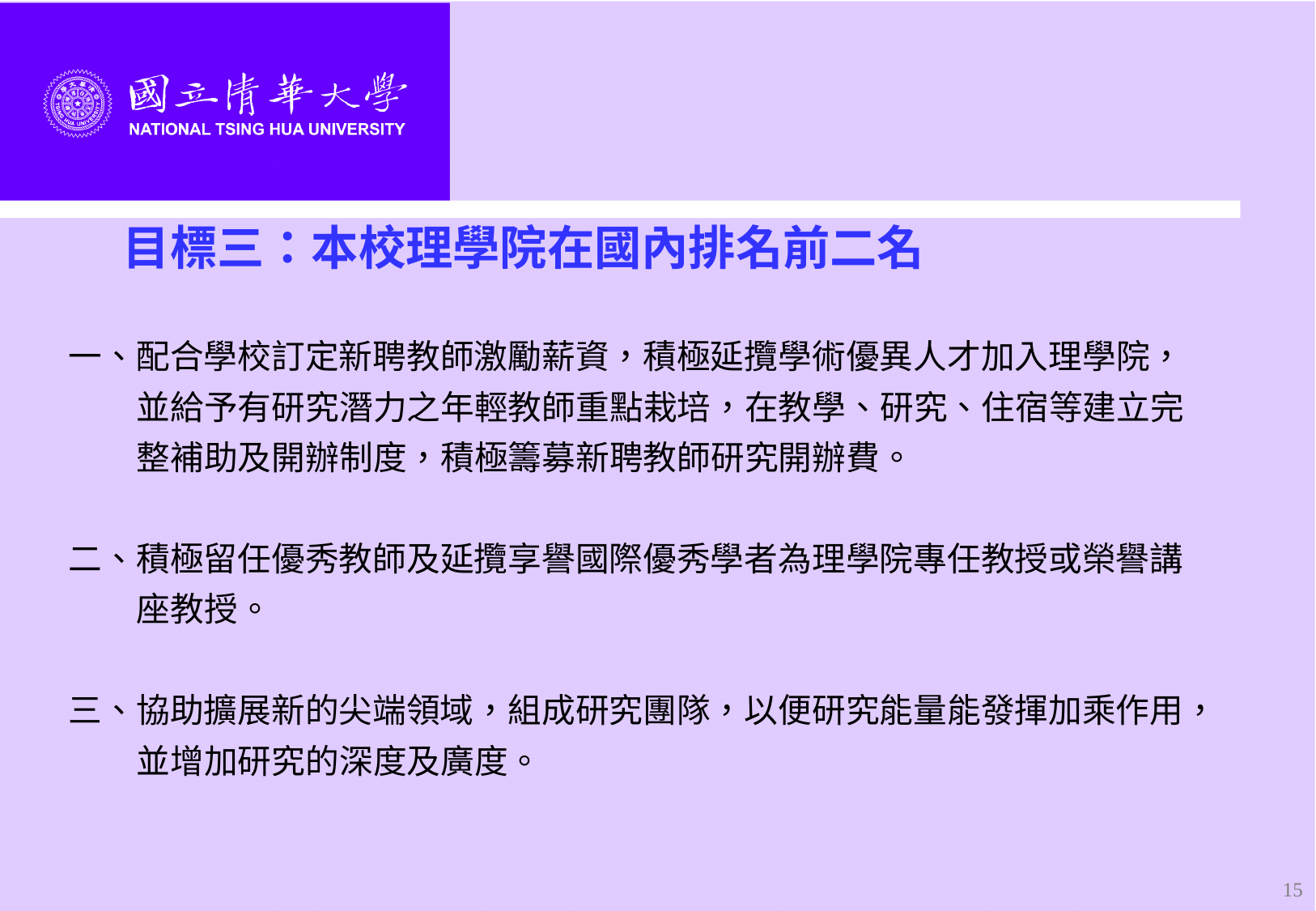

#
    目標三：本校理學院在國內排名前二名
一、配合學校訂定新聘教師激勵薪資，積極延攬學術優異人才加入理學院，
        並給予有研究潛力之年輕教師重點栽培，在教學、研究、住宿等建立完
        整補助及開辦制度，積極籌募新聘教師研究開辦費。

二、積極留任優秀教師及延攬享譽國際優秀學者為理學院專任教授或榮譽講
        座教授。

三、協助擴展新的尖端領域，組成研究團隊，以便研究能量能發揮加乘作用，
        並增加研究的深度及廣度。
15